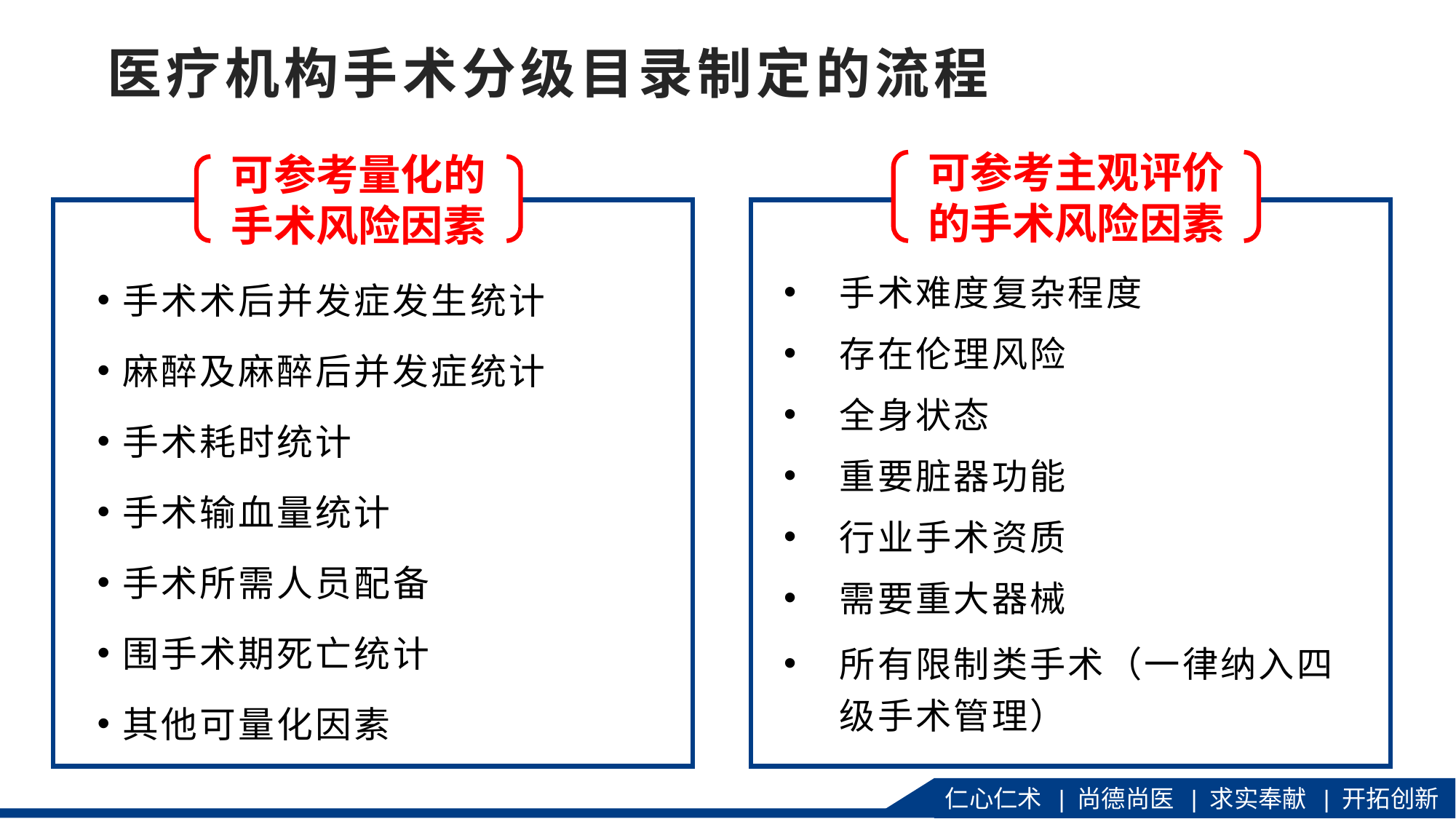

# 医疗机构手术分级目录制定的流程
可参考主观评价的手术风险因素
可参考量化的手术风险因素

手术术后并发症发生统计
麻醉及麻醉后并发症统计
手术耗时统计
手术输血量统计
手术所需人员配备
围手术期死亡统计
其他可量化因素
手术难度复杂程度
存在伦理风险
全身状态
重要脏器功能
行业手术资质
需要重大器械
所有限制类手术（一律纳入四级手术管理）